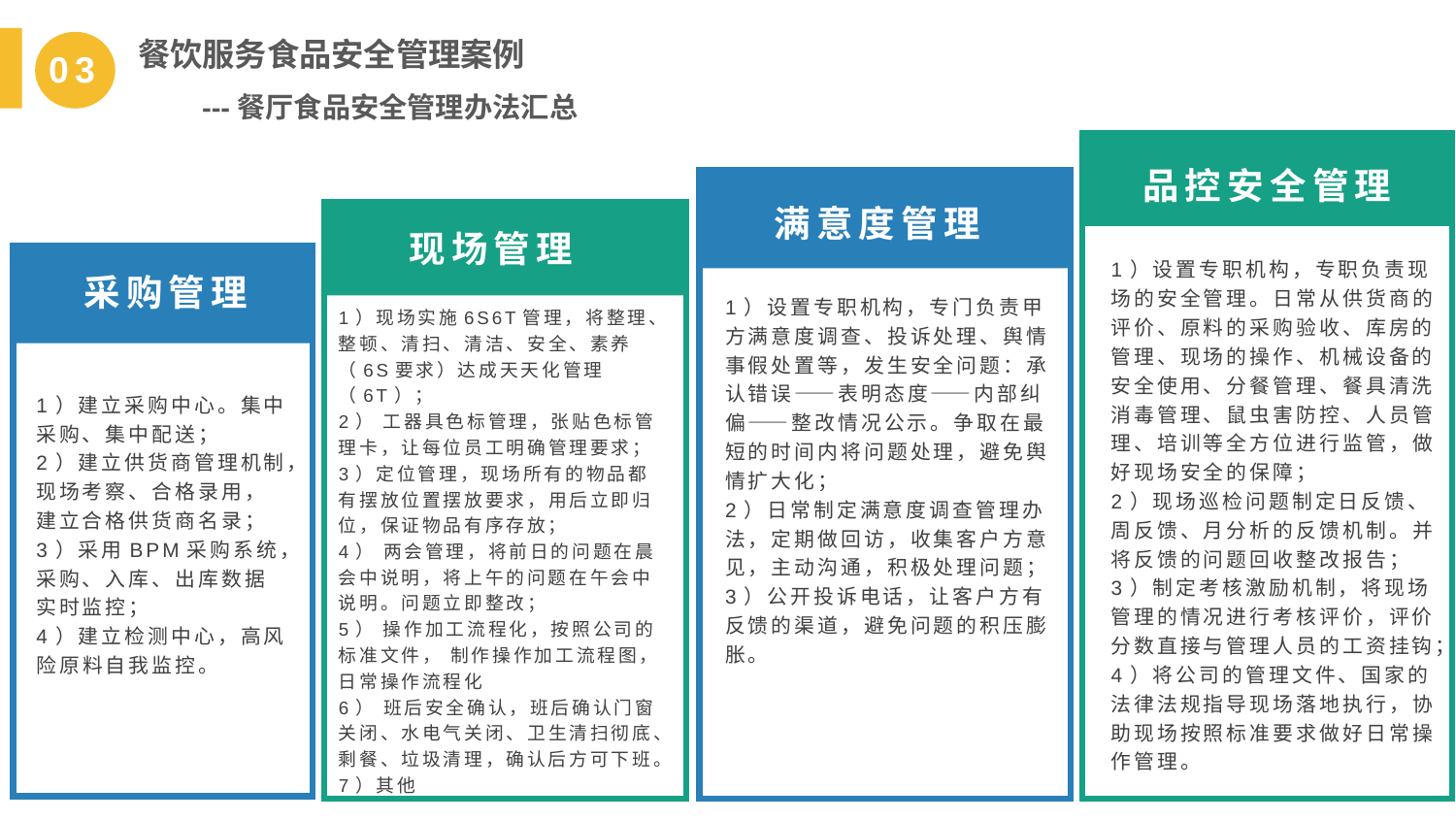

餐饮服务食品安全管理案例
        ---餐厅食品安全管理办法汇总

03

品控安全管理

满意度管理
现场管理

采购管理
1）设置专职机构，专职负责现场的安全管理。日常从供货商的评价、原料的采购验收、库房的管理、现场的操作、机械设备的安全使用、分餐管理、餐具清洗消毒管理、鼠虫害防控、人员管理、培训等全方位进行监管，做好现场安全的保障；
2）现场巡检问题制定日反馈、周反馈、月分析的反馈机制。并将反馈的问题回收整改报告；
3）制定考核激励机制，将现场管理的情况进行考核评价，评价分数直接与管理人员的工资挂钩；
4）将公司的管理文件、国家的法律法规指导现场落地执行，协助现场按照标准要求做好日常操作管理。

1）设置专职机构，专门负责甲方满意度调查、投诉处理、舆情事假处置等，发生安全问题：承认错误——表明态度——内部纠偏——整改情况公示。争取在最短的时间内将问题处理，避免舆情扩大化；
2）日常制定满意度调查管理办法，定期做回访，收集客户方意见，主动沟通，积极处理问题；
3）公开投诉电话，让客户方有反馈的渠道，避免问题的积压膨胀。
1）现场实施6S6T管理，将整理、整顿、清扫、清洁、安全、素养（6S要求）达成天天化管理（6T）；
2） 工器具色标管理，张贴色标管理卡，让每位员工明确管理要求；
3）定位管理，现场所有的物品都有摆放位置摆放要求，用后立即归位，保证物品有序存放；
4） 两会管理，将前日的问题在晨会中说明，将上午的问题在午会中说明。问题立即整改；
5） 操作加工流程化，按照公司的标准文件， 制作操作加工流程图，日常操作流程化
6） 班后安全确认，班后确认门窗关闭、水电气关闭、卫生清扫彻底、剩餐、垃圾清理，确认后方可下班。
7）其他

2
1）建立采购中心。集中采购、集中配送；
2）建立供货商管理机制，现场考察、合格录用，建立合格供货商名录；
3）采用BPM采购系统，采购、入库、出库数据实时监控；
4）建立检测中心，高风险原料自我监控。
2
3
3
4
4